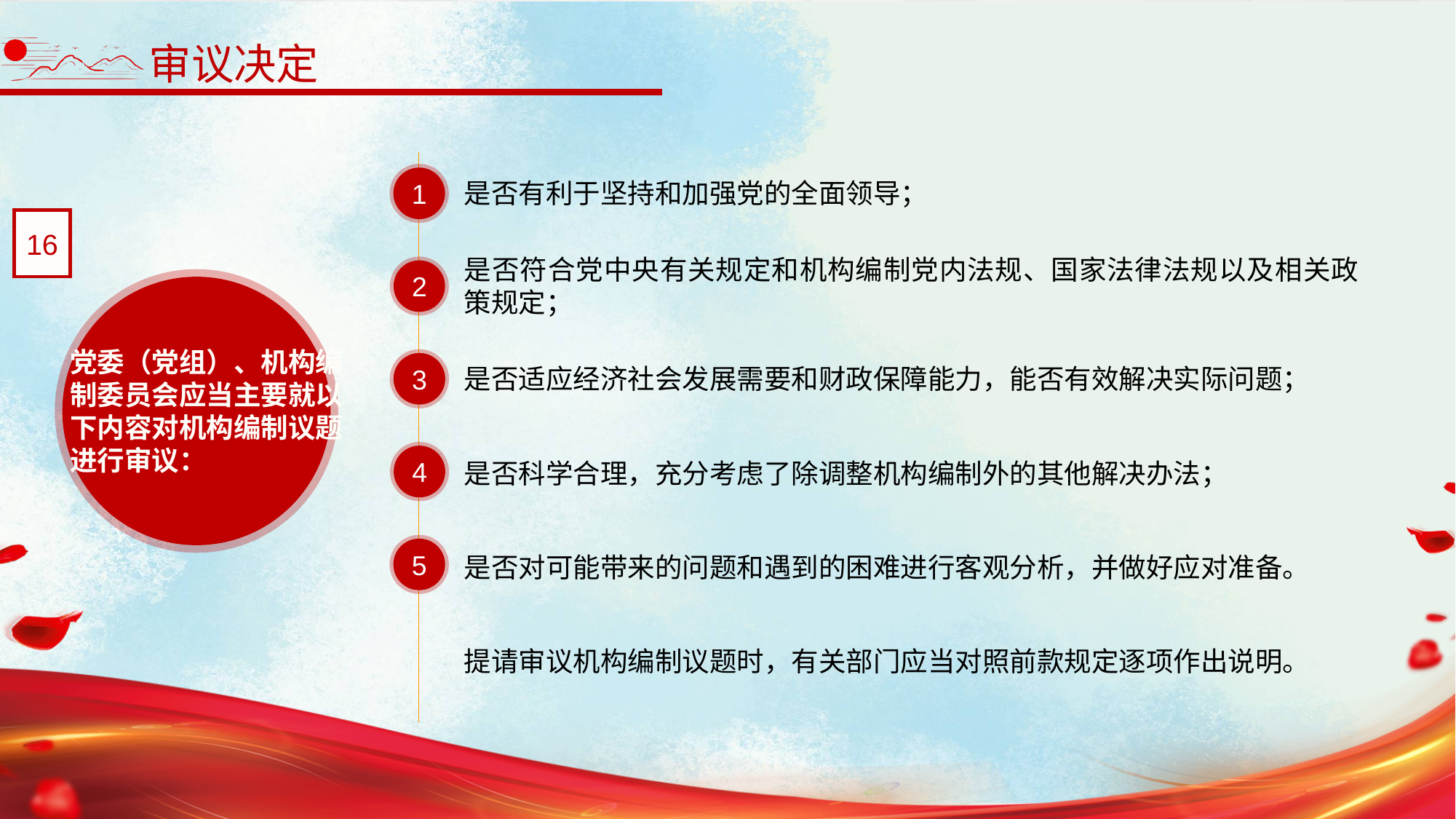

审议决定
1
是否有利于坚持和加强党的全面领导；
16
是否符合党中央有关规定和机构编制党内法规、国家法律法规以及相关政策规定；
2

党委（党组）、机构编制委员会应当主要就以下内容对机构编制议题进行审议：
3
是否适应经济社会发展需要和财政保障能力，能否有效解决实际问题；
4
是否科学合理，充分考虑了除调整机构编制外的其他解决办法；
5
是否对可能带来的问题和遇到的困难进行客观分析，并做好应对准备。
提请审议机构编制议题时，有关部门应当对照前款规定逐项作出说明。